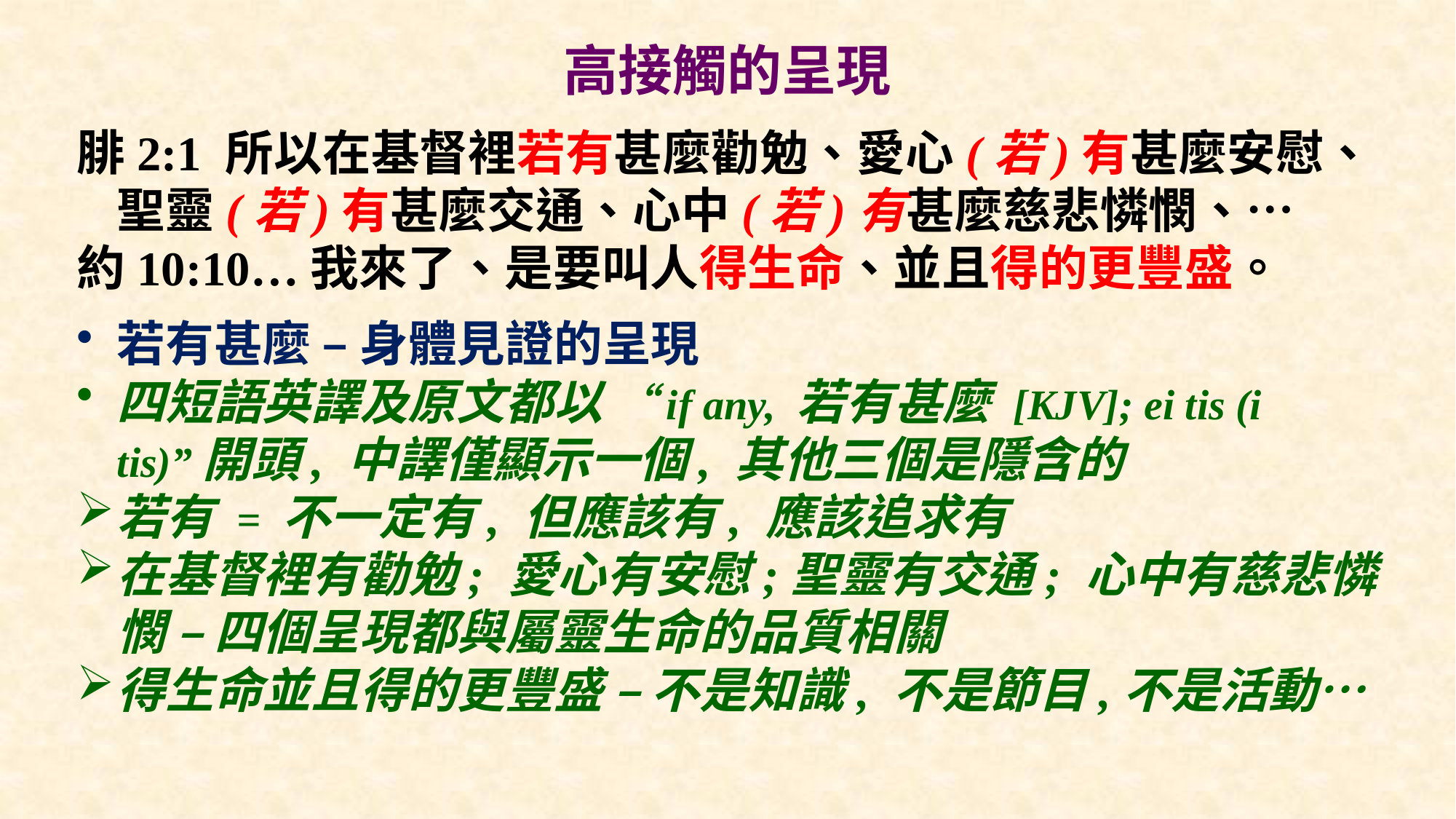

# 高接觸的呈現
腓2:1 所以在基督裡若有甚麼勸勉、愛心(若)有甚麼安慰、聖靈(若)有甚麼交通、心中(若)有甚麼慈悲憐憫、…
約10:10…我來了、是要叫人得生命、並且得的更豐盛。
若有甚麼 – 身體見證的呈現
四短語英譯及原文都以 “if any, 若有甚麼 [KJV]; ei tis (i tis)”開頭, 中譯僅顯示一個, 其他三個是隱含的
若有 = 不一定有, 但應該有, 應該追求有
在基督裡有勸勉; 愛心有安慰;聖靈有交通; 心中有慈悲憐憫 – 四個呈現都與屬靈生命的品質相關
得生命並且得的更豐盛 – 不是知識, 不是節目,不是活動…